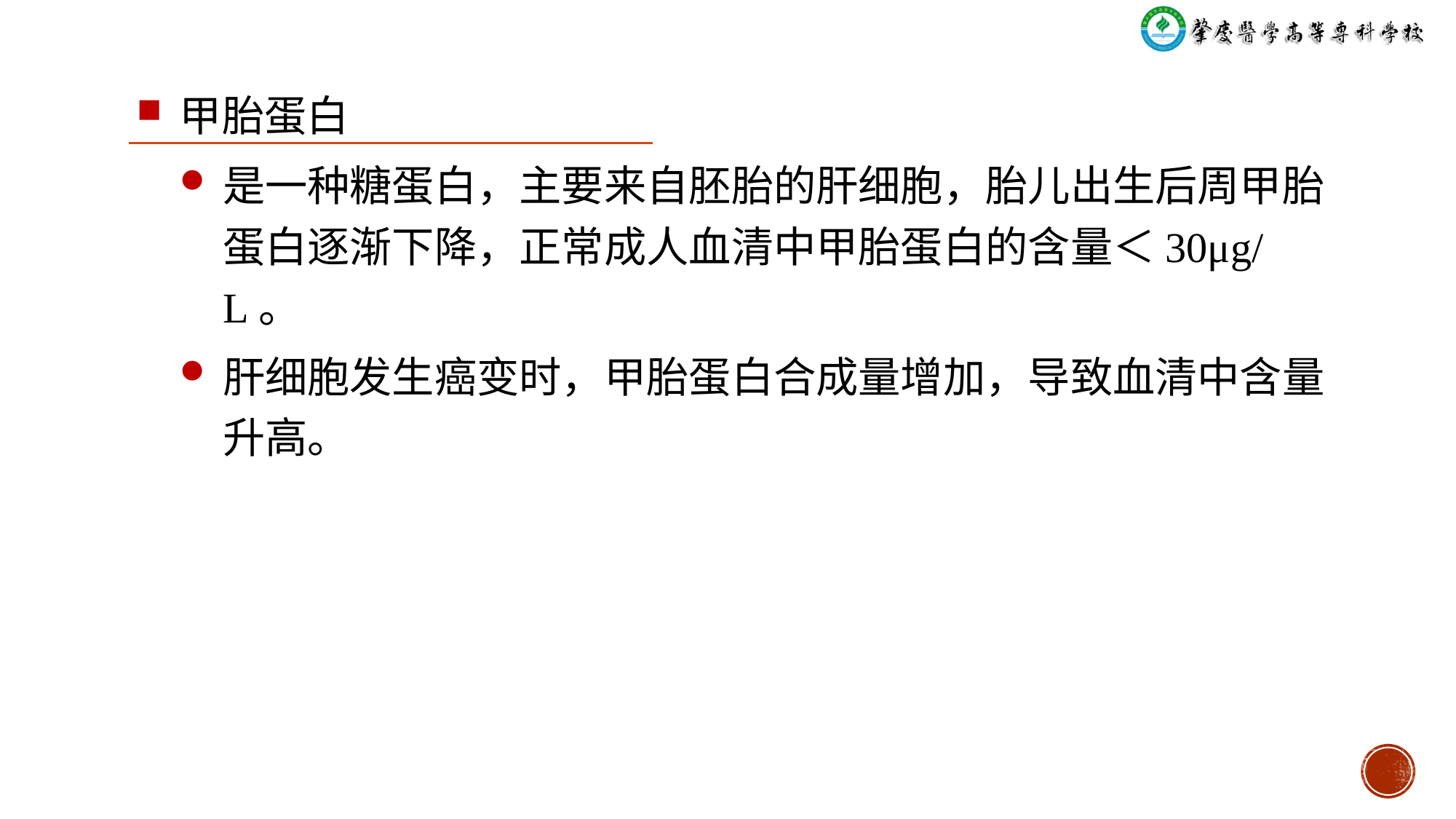

甲胎蛋白
是一种糖蛋白，主要来自胚胎的肝细胞，胎儿出生后周甲胎蛋白逐渐下降，正常成人血清中甲胎蛋白的含量＜30μg/L。
肝细胞发生癌变时，甲胎蛋白合成量增加，导致血清中含量升高。